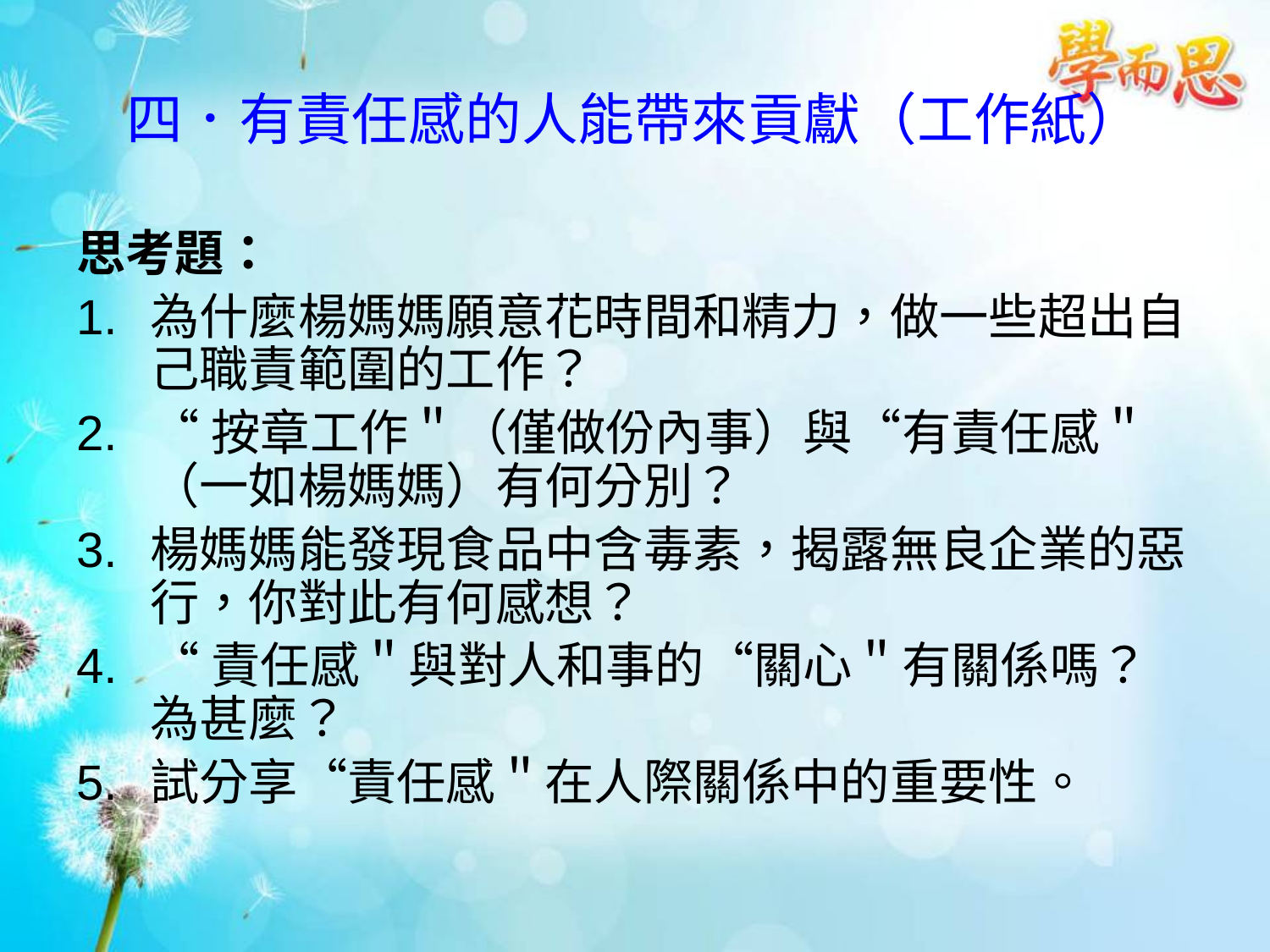

# 四．有責任感的人能帶來貢獻（工作紙）
思考題：
為什麼楊媽媽願意花時間和精力，做一些超出自己職責範圍的工作？
“按章工作＂（僅做份內事）與“有責任感＂（一如楊媽媽）有何分別？
楊媽媽能發現食品中含毒素，揭露無良企業的惡行，你對此有何感想？
“責任感＂與對人和事的“關心＂有關係嗎？為甚麼？
試分享“責任感＂在人際關係中的重要性。